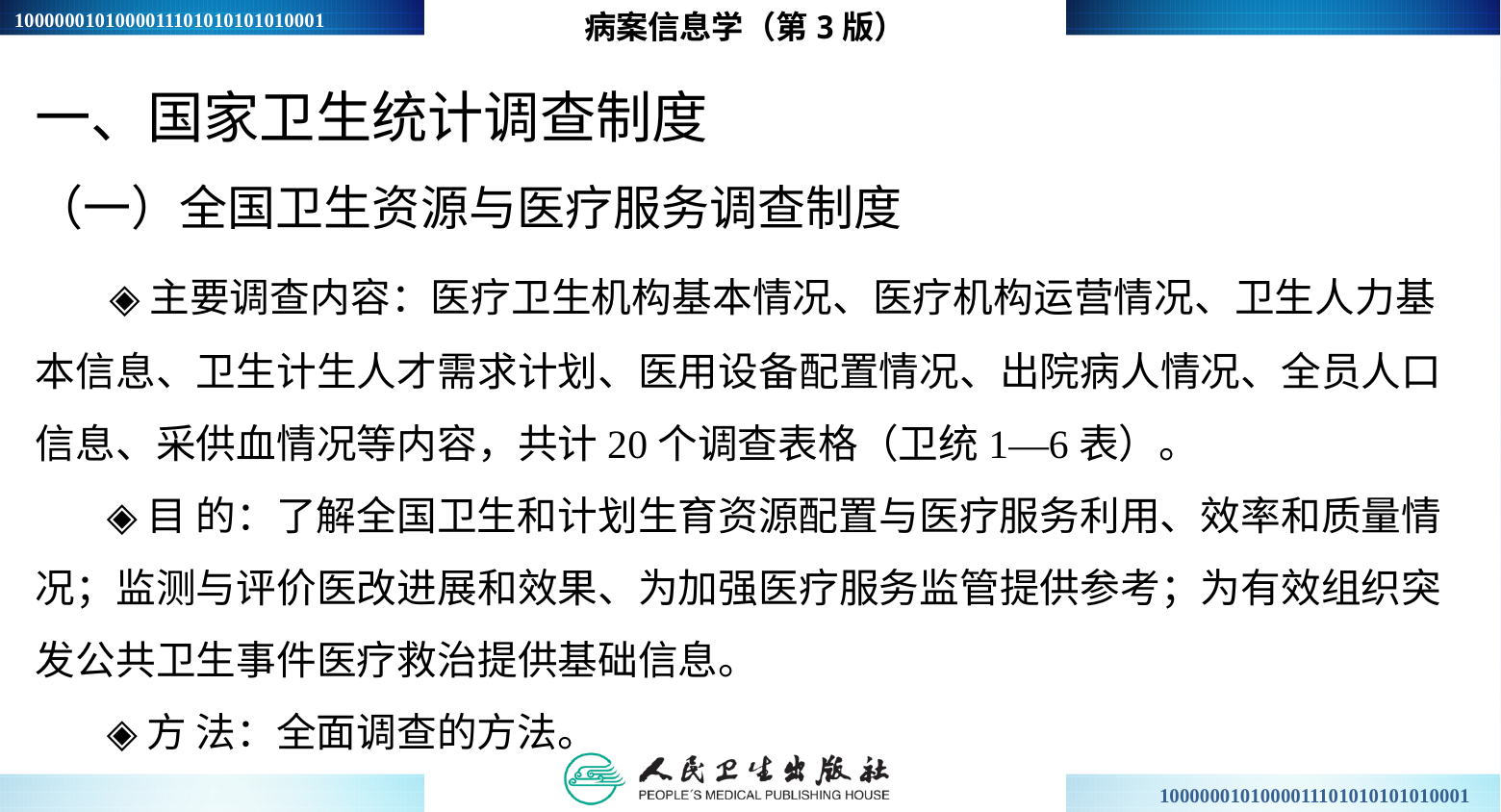

病案信息学（第3版）
一、国家卫生统计调查制度
（一）全国卫生资源与医疗服务调查制度
       ◈主要调查内容：医疗卫生机构基本情况、医疗机构运营情况、卫生人力基本信息、卫生计生人才需求计划、医用设备配置情况、出院病人情况、全员人口信息、采供血情况等内容，共计20个调查表格（卫统1—6表）。
        ◈目 的：了解全国卫生和计划生育资源配置与医疗服务利用、效率和质量情况；监测与评价医改进展和效果、为加强医疗服务监管提供参考；为有效组织突发公共卫生事件医疗救治提供基础信息。
        ◈方 法：全面调查的方法。